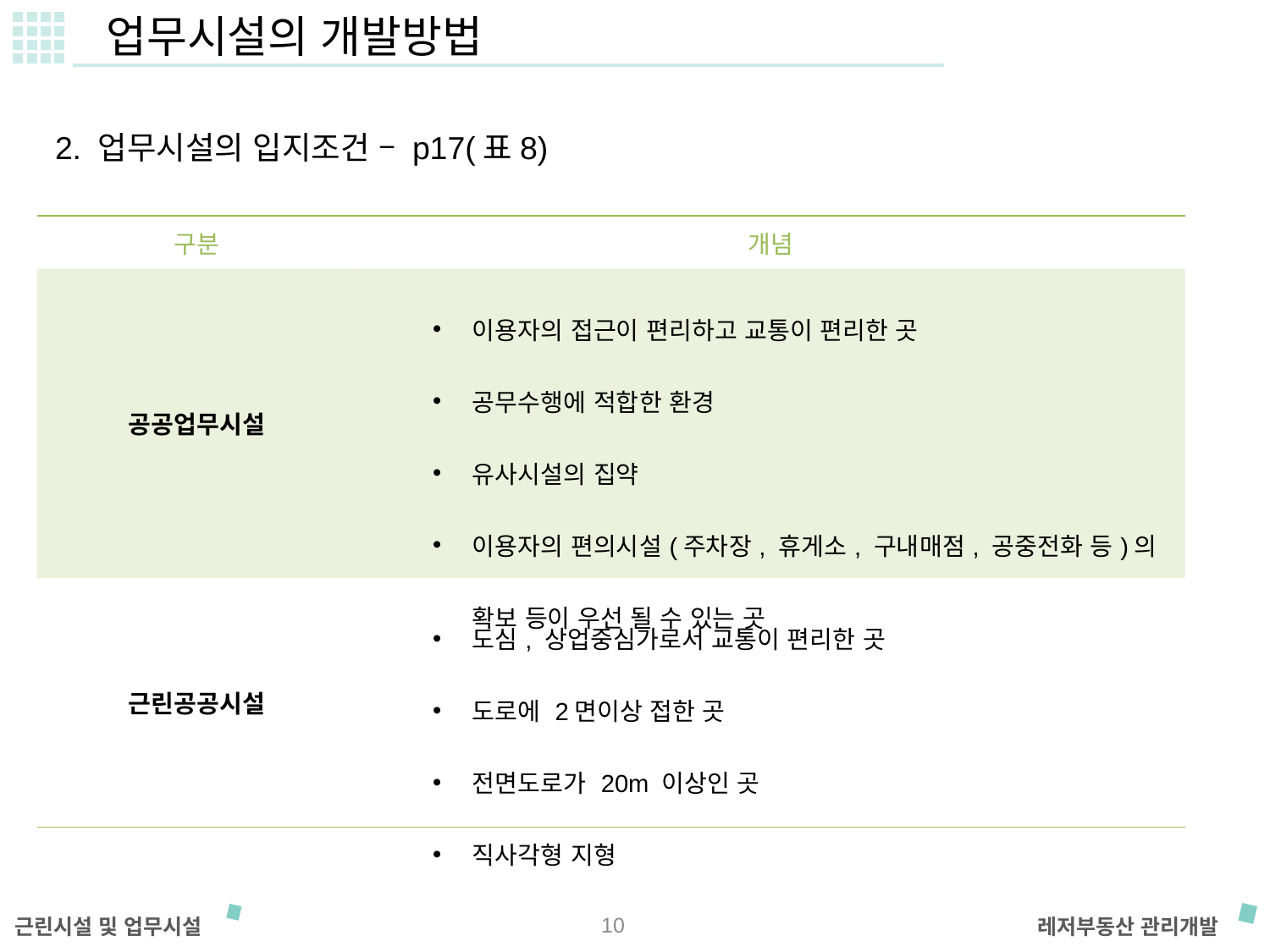

업무시설의 개발방법

2. 업무시설의 입지조건 – p17(표8)
| 구분 | 개념 |
| --- | --- |
| 공공업무시설 | 이용자의 접근이 편리하고 교통이 편리한 곳 공무수행에 적합한 환경 유사시설의 집약 이용자의 편의시설(주차장, 휴게소, 구내매점, 공중전화 등)의 확보 등이 우선 될 수 있는 곳 |
| 근린공공시설 | 도심, 상업중심가로서 교통이 편리한 곳 도로에 2면이상 접한 곳 전면도로가 20m 이상인 곳 직사각형 지형 |
10